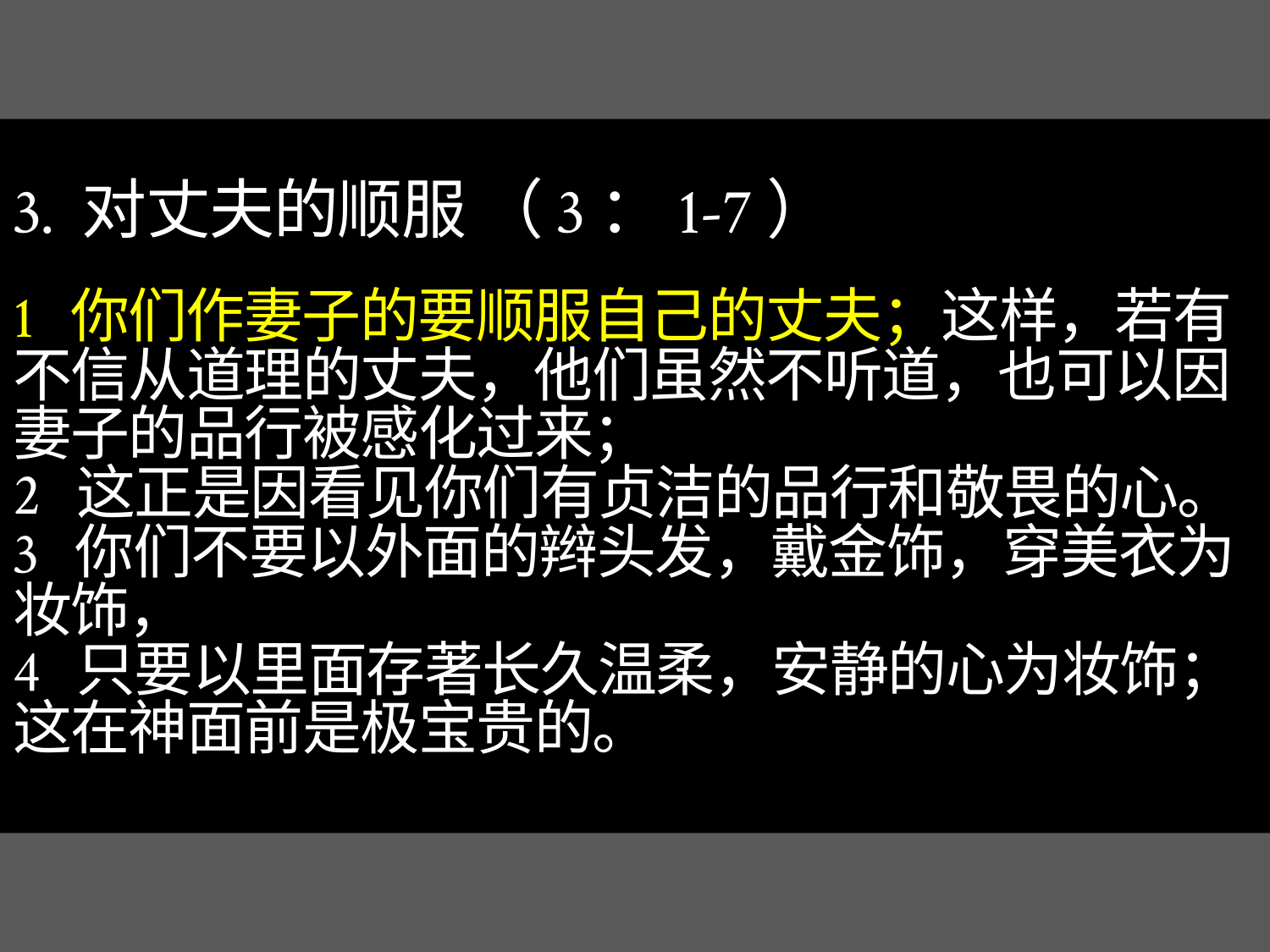

# 3. 对丈夫的顺服 （3：1-7） 1  你们作妻子的要顺服自己的丈夫；这样，若有不信从道理的丈夫，他们虽然不听道，也可以因妻子的品行被感化过来；  2  这正是因看见你们有贞洁的品行和敬畏的心。  3  你们不要以外面的辫头发，戴金饰，穿美衣为妆饰，  4  只要以里面存著长久温柔，安静的心为妆饰；这在神面前是极宝贵的。